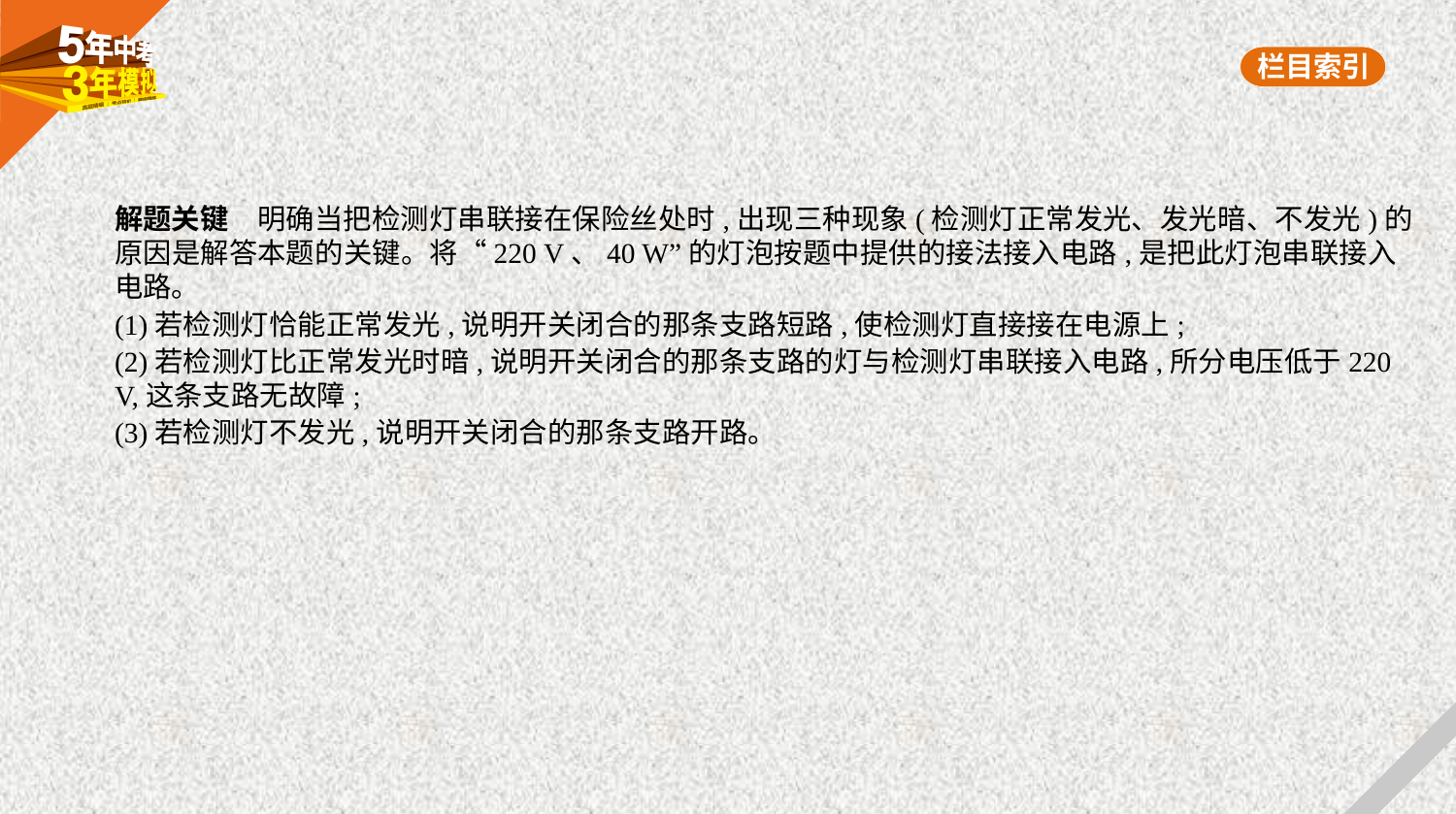

解题关键　明确当把检测灯串联接在保险丝处时,出现三种现象(检测灯正常发光、发光暗、不发光)的
原因是解答本题的关键。将“220 V、40 W”的灯泡按题中提供的接法接入电路,是把此灯泡串联接入
电路。
(1)若检测灯恰能正常发光,说明开关闭合的那条支路短路,使检测灯直接接在电源上;
(2)若检测灯比正常发光时暗,说明开关闭合的那条支路的灯与检测灯串联接入电路,所分电压低于220
V,这条支路无故障;
(3)若检测灯不发光,说明开关闭合的那条支路开路。